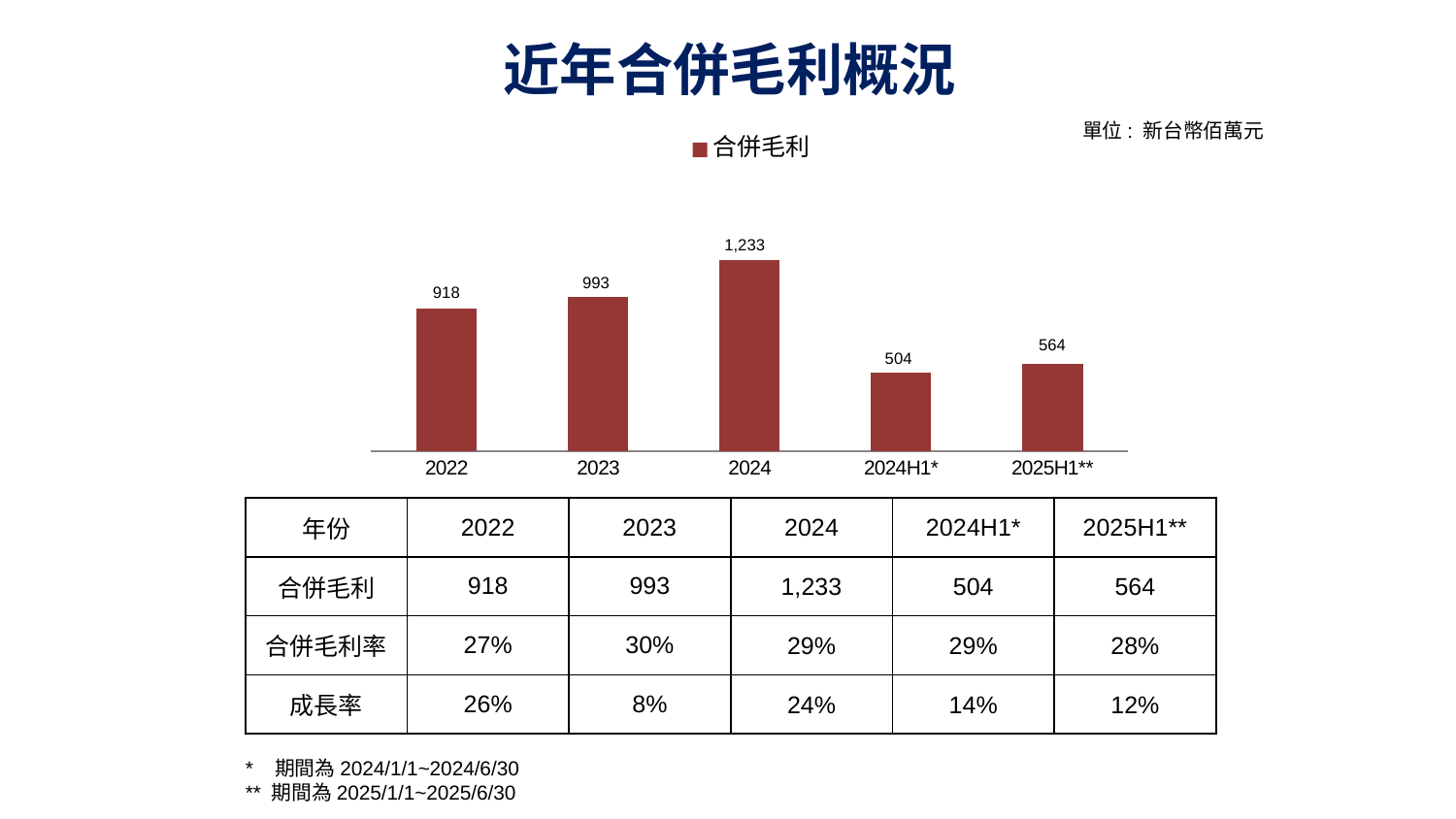

# 近年合併毛利概況

### Chart

| Category | 合併毛利 |
|---|---|
| 2022 | 918.0 |
| 2023 | 993.0 |
| 2024 | 1233.0 |
| 2024H1* | 504.0 |
| 2025H1** | 564.0 |
單位: 新台幣佰萬元

### Chart

| Category |
|---|
| 年份 | 2022 | 2023 | 2024 | 2024H1\* | 2025H1\*\* |
| --- | --- | --- | --- | --- | --- |
| 合併毛利 | 918 | 993 | 1,233 | 504 | 564 |
| 合併毛利率 | 27% | 30% | 29% | 29% | 28% |
| 成長率 | 26% | 8% | 24% | 14% | 12% |
*   期間為2024/1/1~2024/6/30
** 期間為2025/1/1~2025/6/30